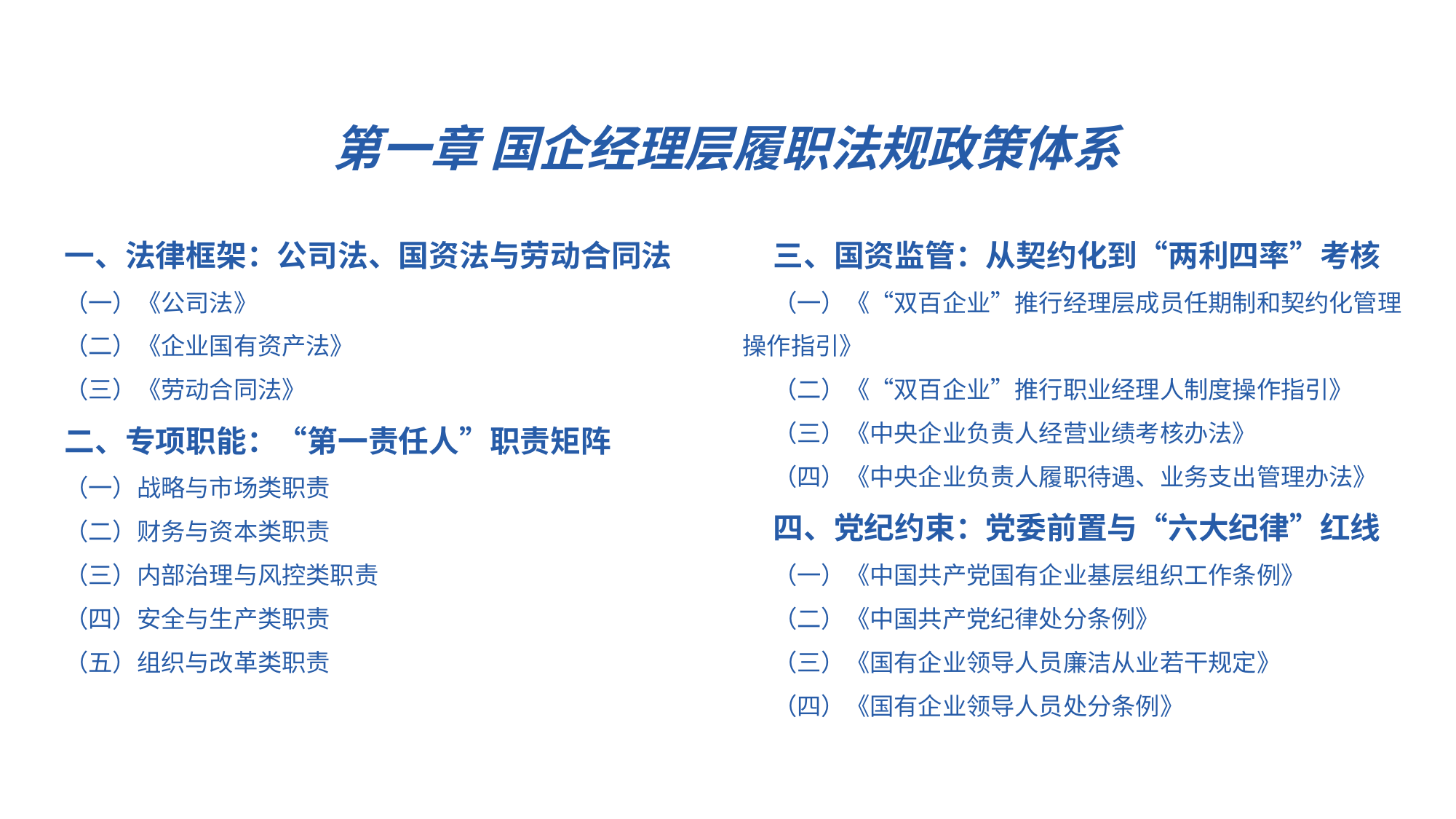

第一章 国企经理层履职法规政策体系
一、法律框架：公司法、国资法与劳动合同法
（一）《公司法》
（二）《企业国有资产法》
（三）《劳动合同法》
二、专项职能：“第一责任人”职责矩阵
（一）战略与市场类职责
（二）财务与资本类职责
（三）内部治理与风控类职责
（四）安全与生产类职责
（五）组织与改革类职责

三、国资监管：从契约化到“两利四率”考核
（一）《“双百企业”推行经理层成员任期制和契约化管理操作指引》
（二）《“双百企业”推行职业经理人制度操作指引》
（三）《中央企业负责人经营业绩考核办法》
（四）《中央企业负责人履职待遇、业务支出管理办法》
四、党纪约束：党委前置与“六大纪律”红线
（一）《中国共产党国有企业基层组织工作条例》
（二）《中国共产党纪律处分条例》
（三）《国有企业领导人员廉洁从业若干规定》
（四）《国有企业领导人员处分条例》